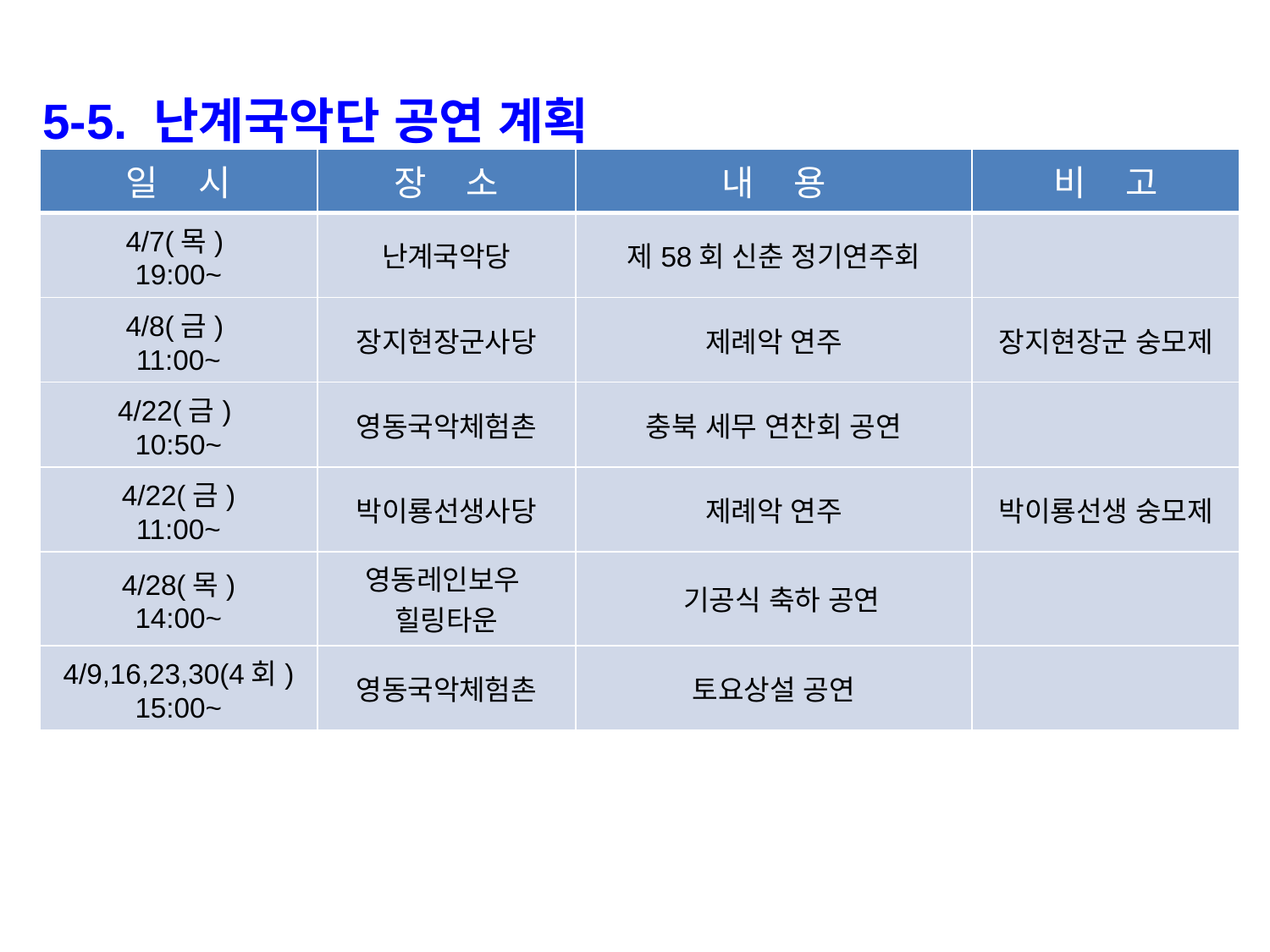

5-5. 난계국악단 공연 계획
| 일 시 | 장 소 | 내 용 | 비 고 |
| --- | --- | --- | --- |
| 4/7(목) 19:00~ | 난계국악당 | 제58회 신춘 정기연주회 |  |
| 4/8(금) 11:00~ | 장지현장군사당 | 제례악 연주 | 장지현장군 숭모제 |
| 4/22(금) 10:50~ | 영동국악체험촌 | 충북 세무 연찬회 공연 |  |
| 4/22(금) 11:00~ | 박이룡선생사당 | 제례악 연주 | 박이룡선생 숭모제 |
| 4/28(목) 14:00~ | 영동레인보우 힐링타운 | 기공식 축하 공연 |  |
| 4/9,16,23,30(4회) 15:00~ | 영동국악체험촌 | 토요상설 공연 |  |